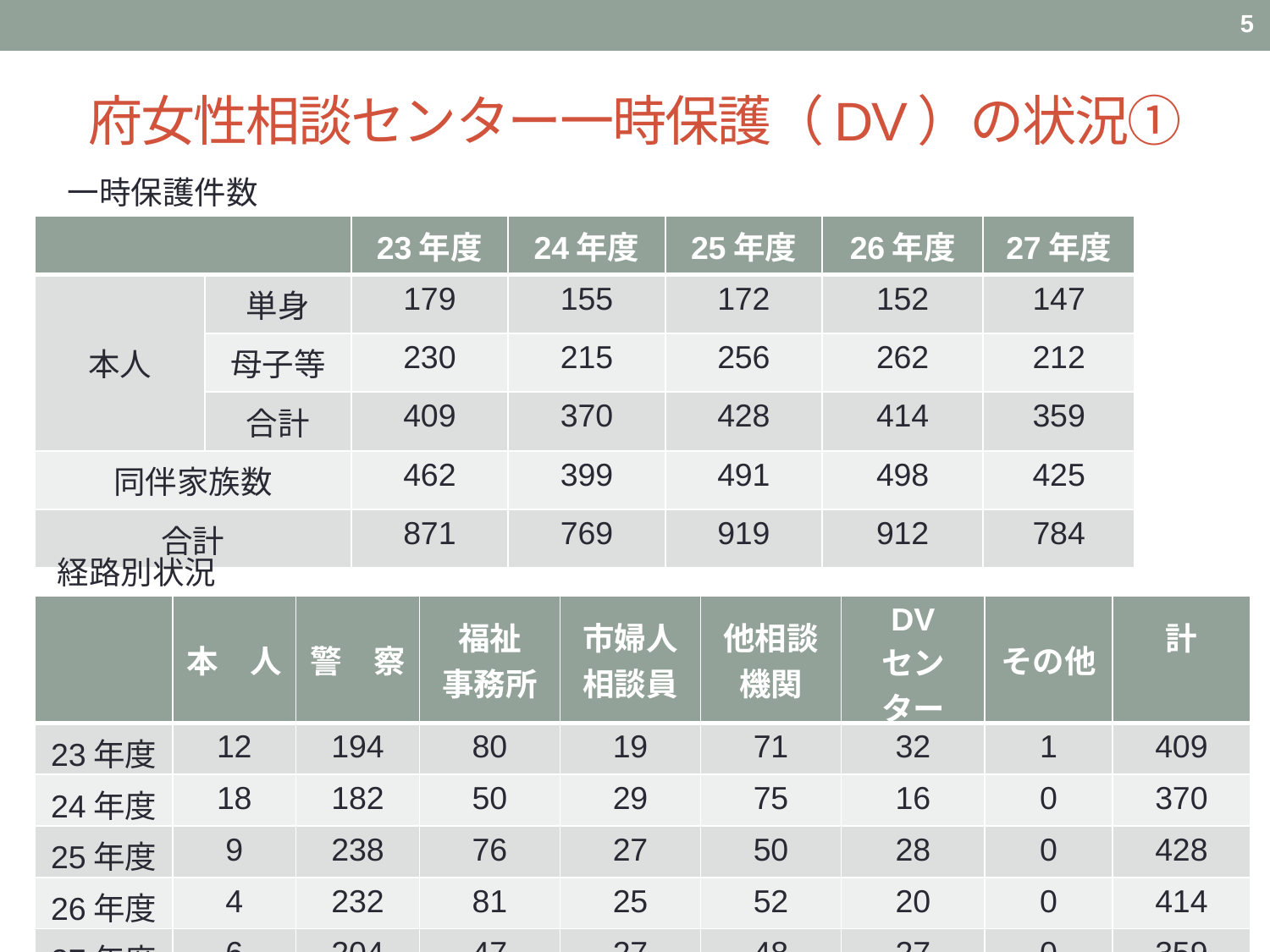

5
# 府女性相談センター一時保護（DV）の状況①
一時保護件数
|  |  | 23年度 | 24年度 | 25年度 | 26年度 | 27年度 |
| --- | --- | --- | --- | --- | --- | --- |
| 本人 | 単身 | 179 | 155 | 172 | 152 | 147 |
|  | 母子等 | 230 | 215 | 256 | 262 | 212 |
|  | 合計 | 409 | 370 | 428 | 414 | 359 |
| 同伴家族数 |  | 462 | 399 | 491 | 498 | 425 |
| 合計 |  | 871 | 769 | 919 | 912 | 784 |
経路別状況
|  | 本　人 | 警　察 | 福祉 事務所 | 市婦人 相談員 | 他相談 機関 | DV センター | その他 | 計 |
| --- | --- | --- | --- | --- | --- | --- | --- | --- |
| 23年度 | 12 | 194 | 80 | 19 | 71 | 32 | 1 | 409 |
| 24年度 | 18 | 182 | 50 | 29 | 75 | 16 | 0 | 370 |
| 25年度 | 9 | 238 | 76 | 27 | 50 | 28 | 0 | 428 |
| 26年度 | 4 | 232 | 81 | 25 | 52 | 20 | 0 | 414 |
| 27年度 | 6 | 204 | 47 | 27 | 48 | 27 | 0 | 359 |